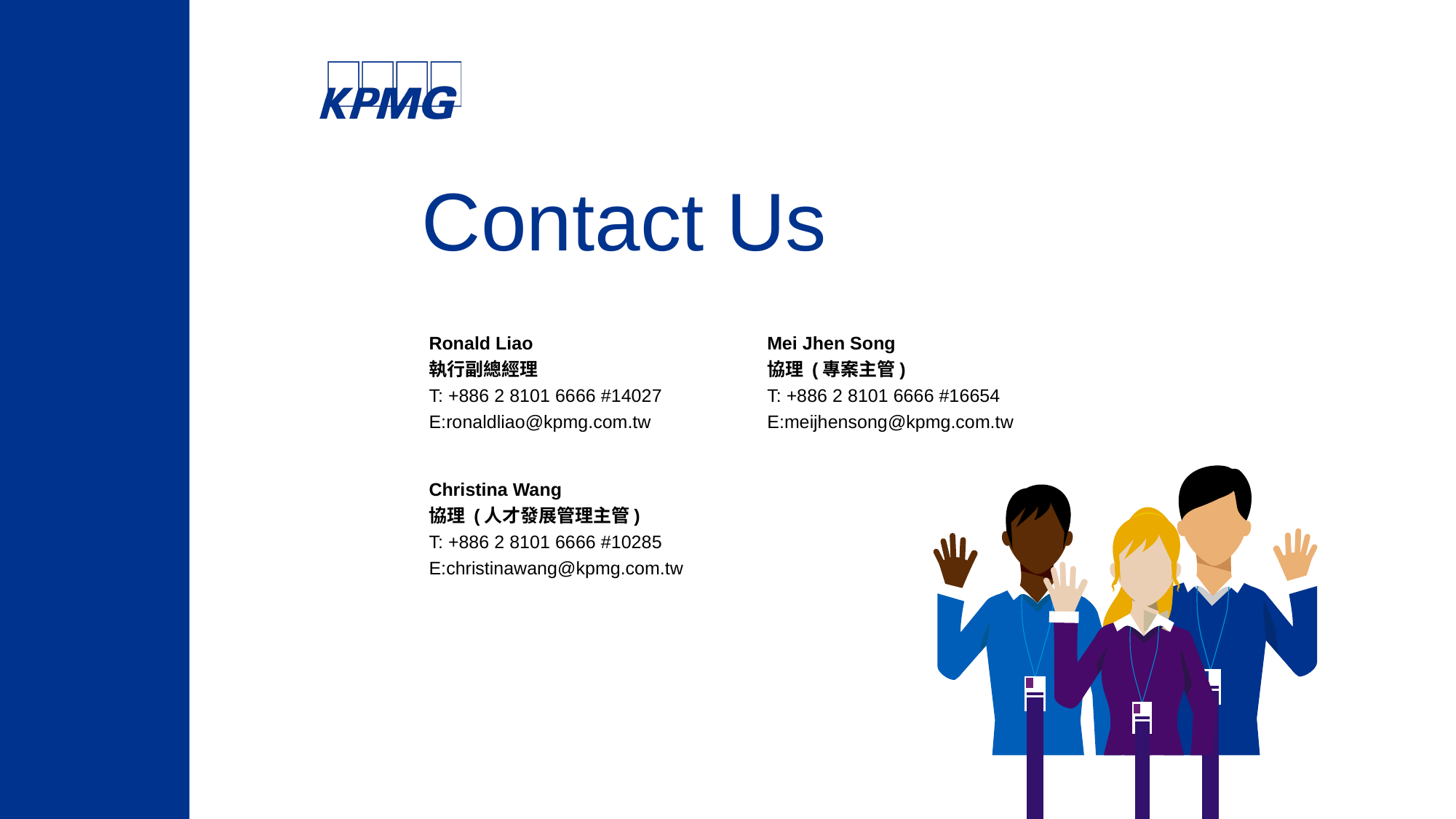

Contact Us
Ronald Liao
執行副總經理
T: +886 2 8101 6666 #14027
E:ronaldliao@kpmg.com.tw
Mei Jhen Song
協理 (專案主管)
T: +886 2 8101 6666 #16654
E:meijhensong@kpmg.com.tw

Christina Wang
協理 (人才發展管理主管)
T: +886 2 8101 6666 #10285
E:christinawang@kpmg.com.tw